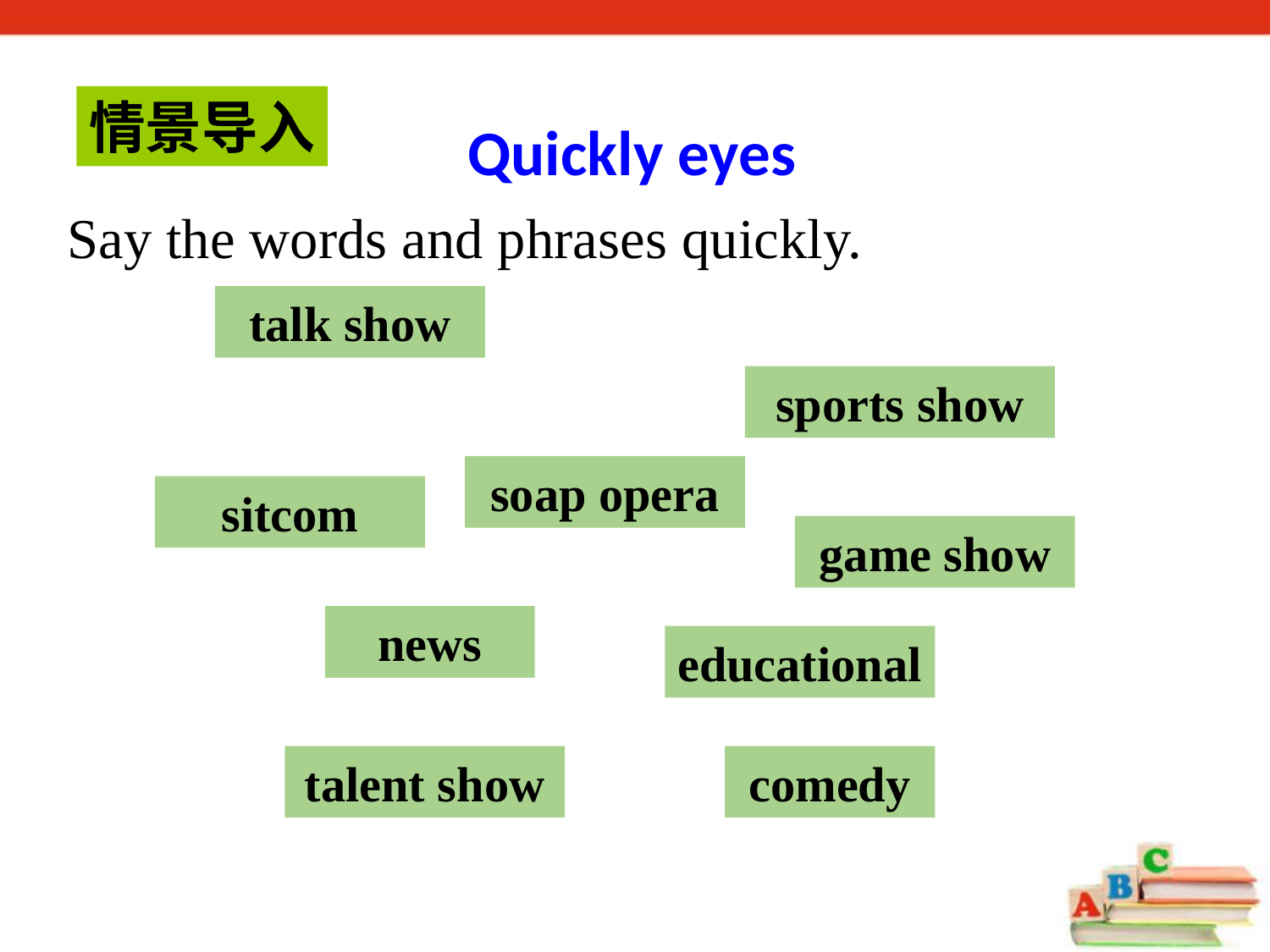

情景导入
Quickly eyes
Say the words and phrases quickly.
talk show
sports show
soap opera
sitcom
game show
news
educational
talent show
comedy